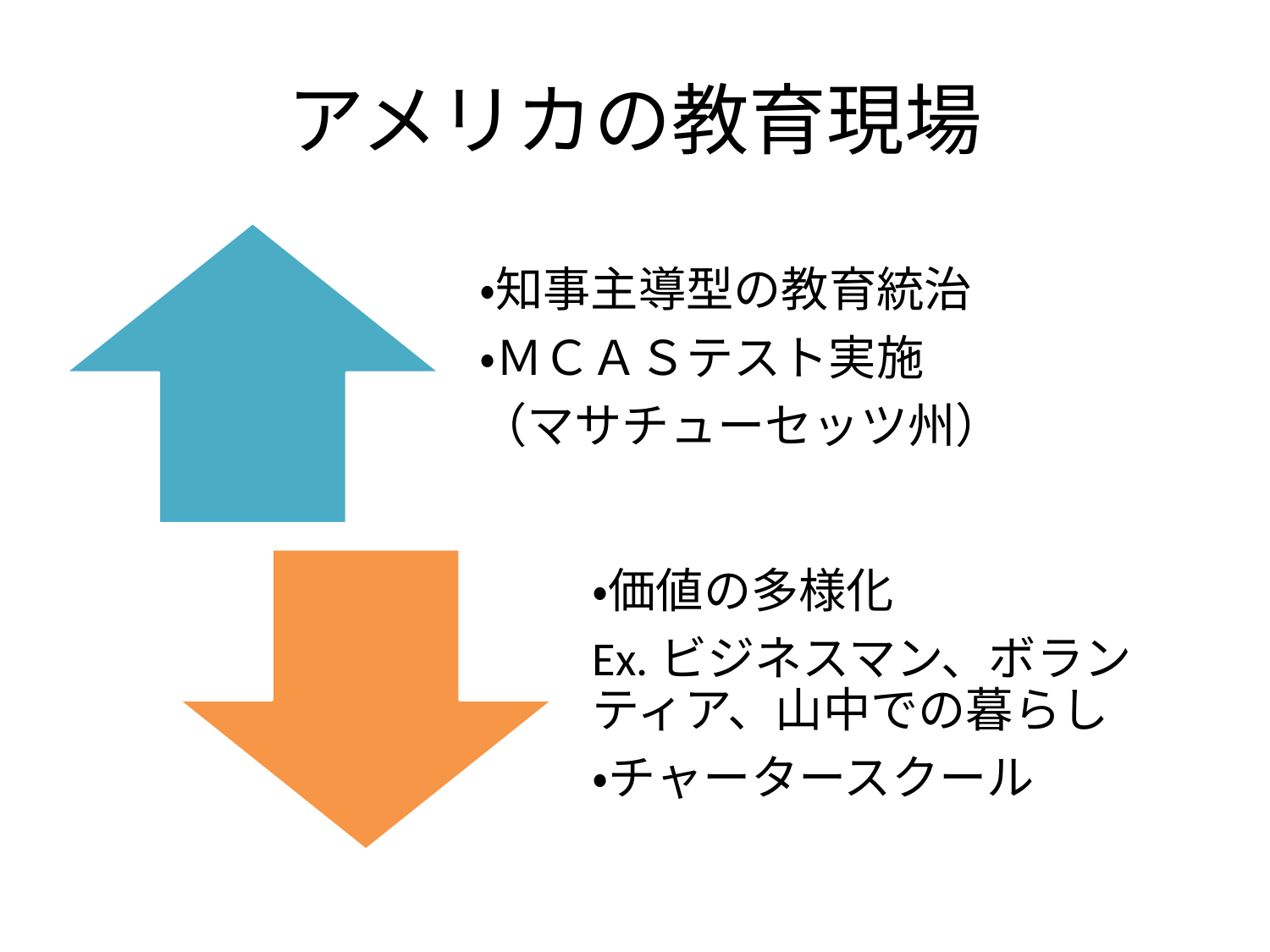

# アメリカの教育現場
・知事主導型の教育統治
・ＭＣＡＳテスト実施
（マサチューセッツ州）
・価値の多様化
Ex.ビジネスマン、ボランティア、山中での暮らし
・チャータースクール